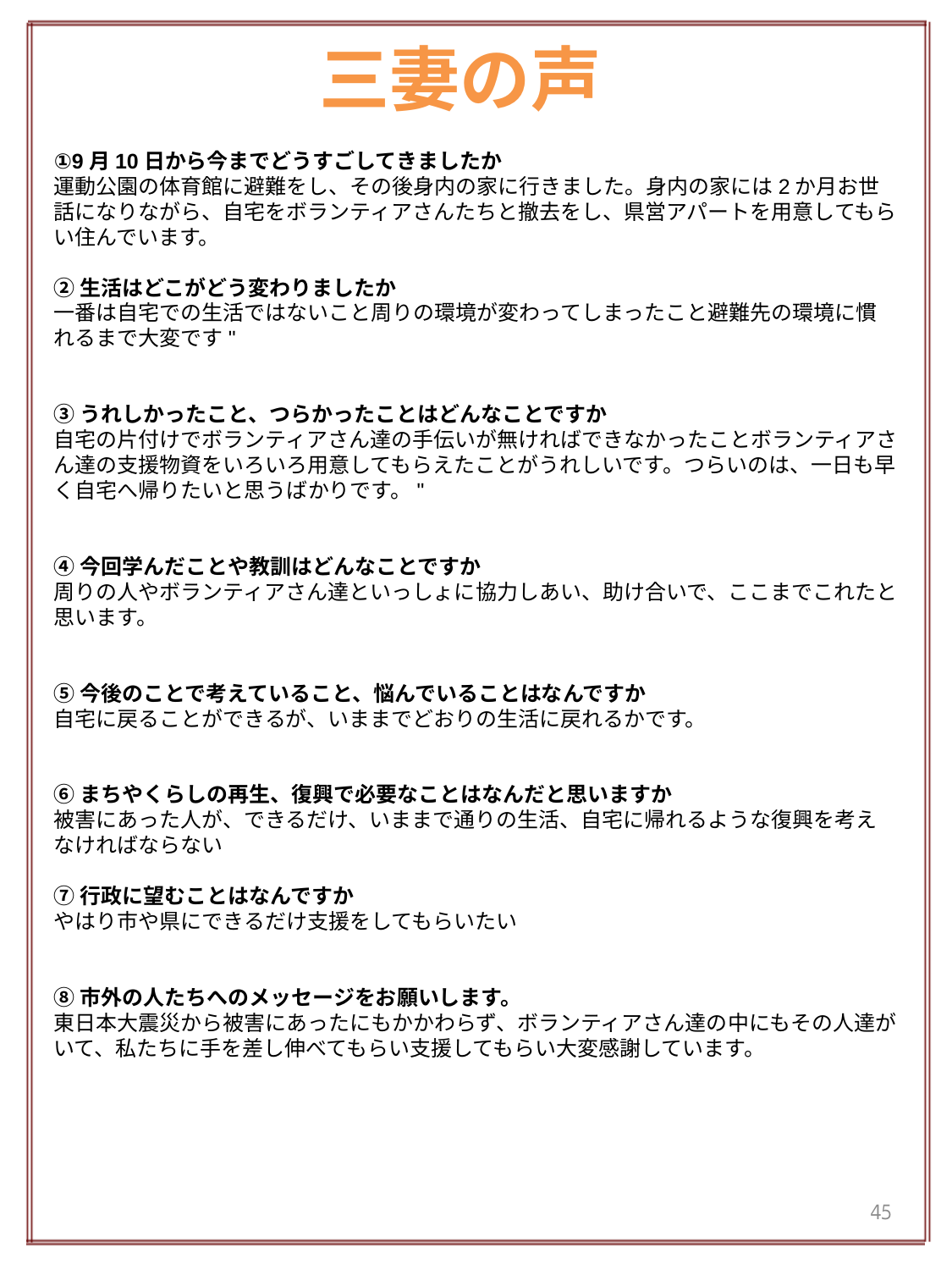

# 三妻の声
①9月10日から今までどうすごしてきましたか
運動公園の体育館に避難をし、その後身内の家に行きました。身内の家には2か月お世話になりながら、自宅をボランティアさんたちと撤去をし、県営アパートを用意してもらい住んでいます。

②生活はどこがどう変わりましたか
一番は自宅での生活ではないこと周りの環境が変わってしまったこと避難先の環境に慣れるまで大変です"

③うれしかったこと、つらかったことはどんなことですか
自宅の片付けでボランティアさん達の手伝いが無ければできなかったことボランティアさん達の支援物資をいろいろ用意してもらえたことがうれしいです。つらいのは、一日も早く自宅へ帰りたいと思うばかりです。"

④今回学んだことや教訓はどんなことですか
周りの人やボランティアさん達といっしょに協力しあい、助け合いで、ここまでこれたと思います。

⑤今後のことで考えていること、悩んでいることはなんですか
自宅に戻ることができるが、いままでどおりの生活に戻れるかです。

⑥まちやくらしの再生、復興で必要なことはなんだと思いますか
被害にあった人が、できるだけ、いままで通りの生活、自宅に帰れるような復興を考えなければならない

⑦行政に望むことはなんですか
やはり市や県にできるだけ支援をしてもらいたい

⑧市外の人たちへのメッセージをお願いします。
東日本大震災から被害にあったにもかかわらず、ボランティアさん達の中にもその人達がいて、私たちに手を差し伸べてもらい支援してもらい大変感謝しています。

45